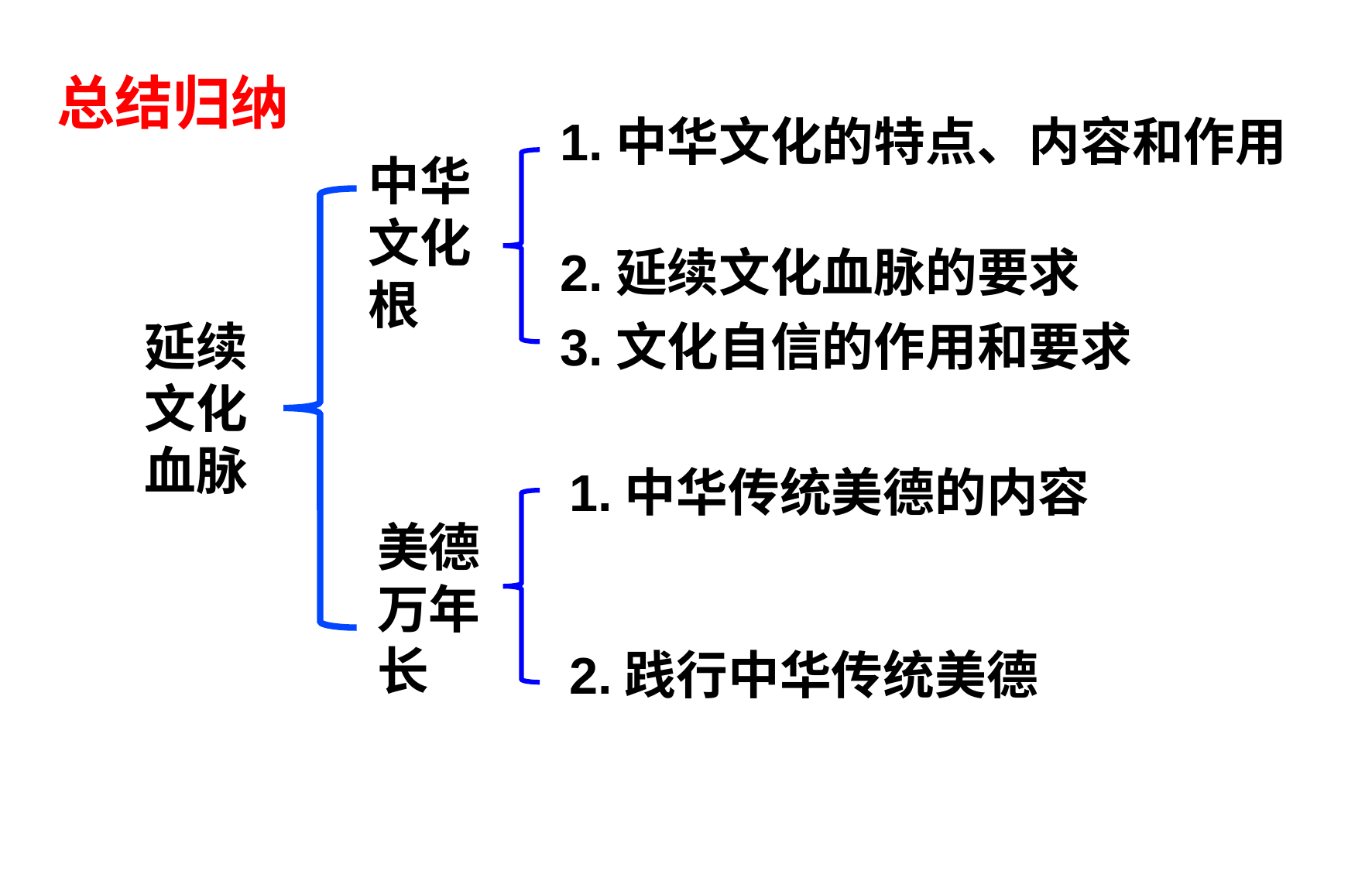

总结归纳
1.中华文化的特点、内容和作用
中华文化根

2.延续文化血脉的要求
延续文化血脉
3.文化自信的作用和要求
1.中华传统美德的内容

美德万年长
2.践行中华传统美德